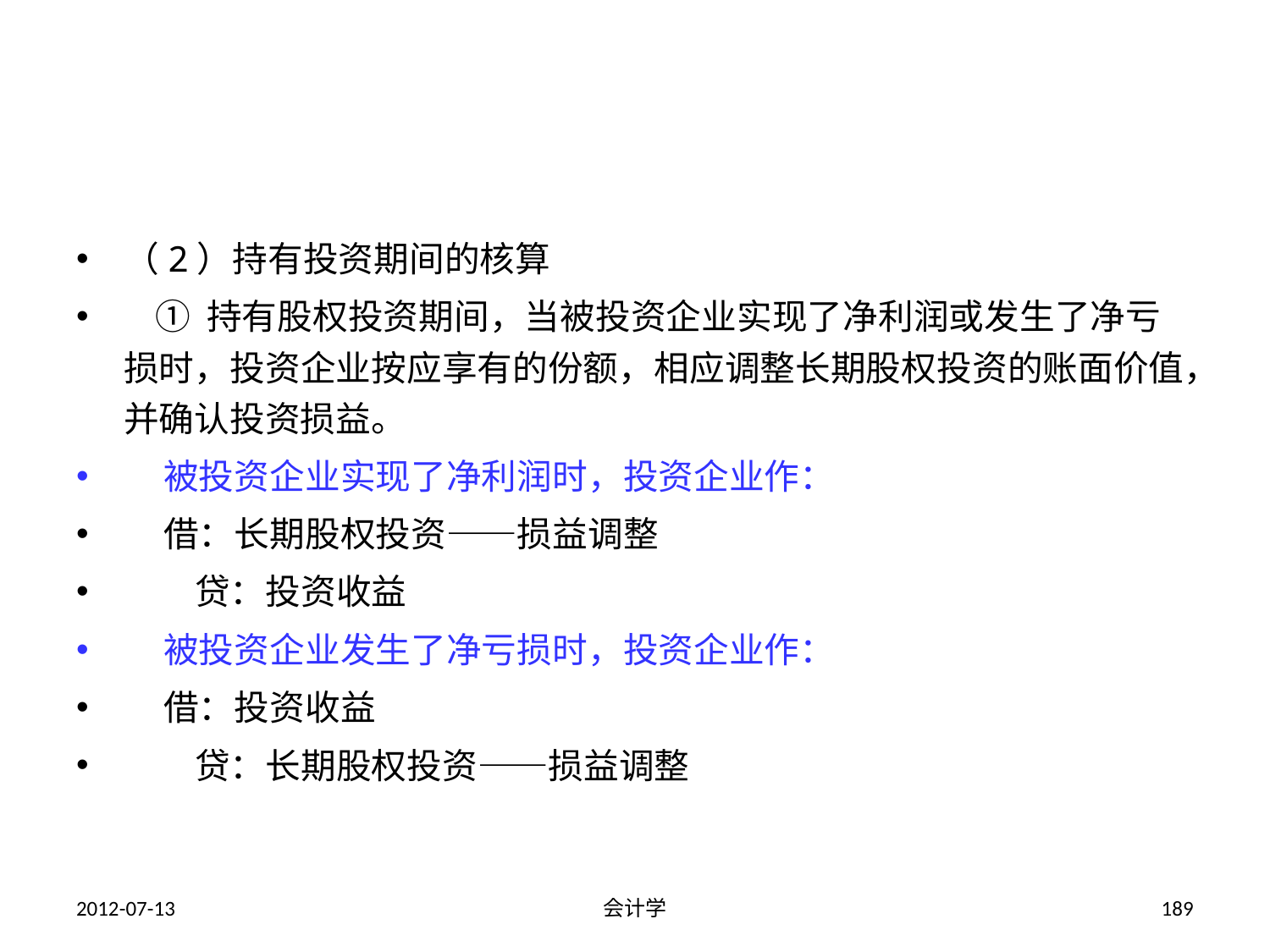

（2）持有投资期间的核算
    ① 持有股权投资期间，当被投资企业实现了净利润或发生了净亏损时，投资企业按应享有的份额，相应调整长期股权投资的账面价值，并确认投资损益。
    被投资企业实现了净利润时，投资企业作：
    借：长期股权投资——损益调整
        贷：投资收益
    被投资企业发生了净亏损时，投资企业作：
    借：投资收益
        贷：长期股权投资——损益调整

2012-07-13
会计学
189